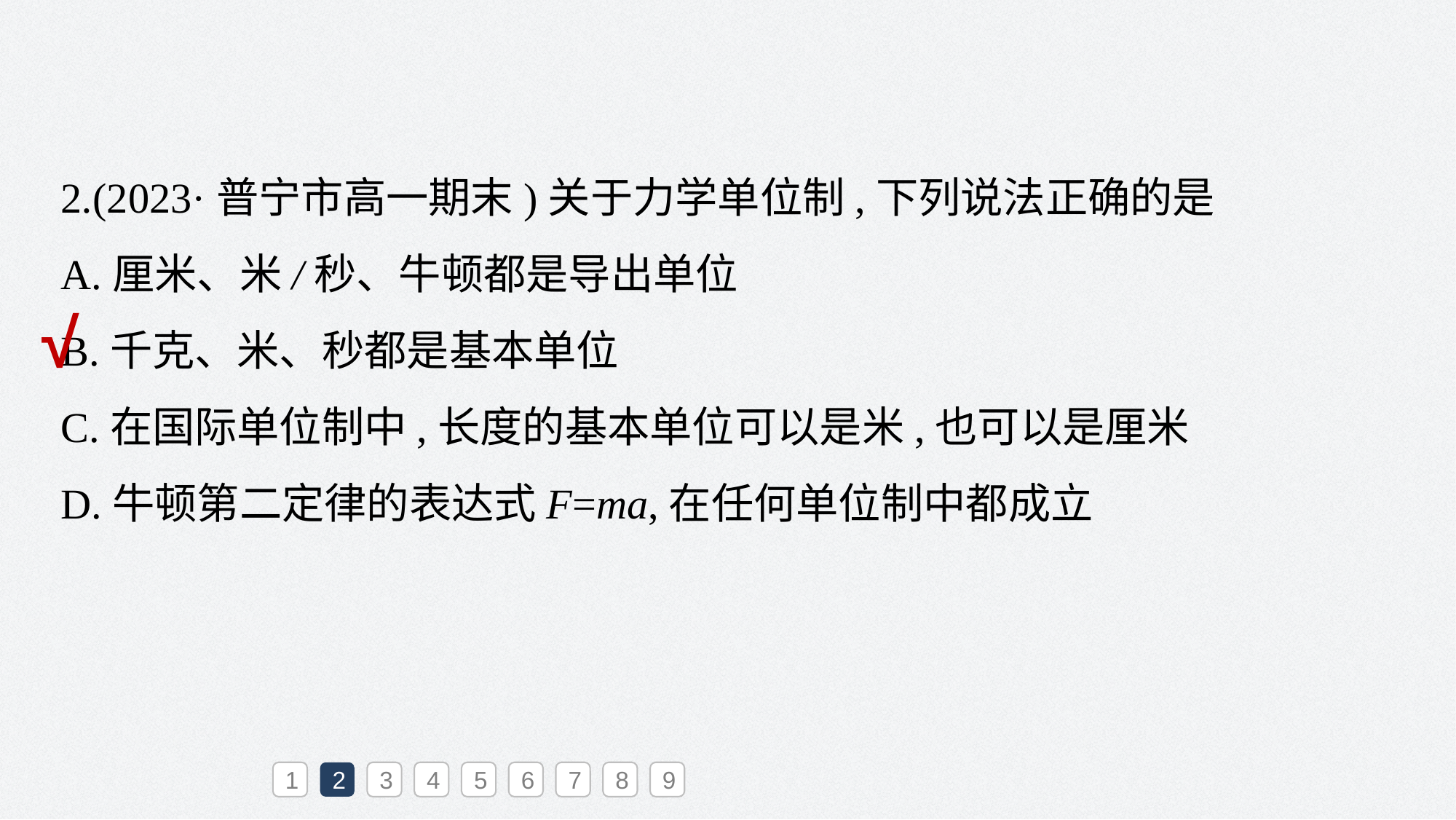

2.(2023·普宁市高一期末)关于力学单位制,下列说法正确的是
A.厘米、米/秒、牛顿都是导出单位
B.千克、米、秒都是基本单位
C.在国际单位制中,长度的基本单位可以是米,也可以是厘米
D.牛顿第二定律的表达式F=ma,在任何单位制中都成立
√
1
2
3
4
5
6
7
8
9